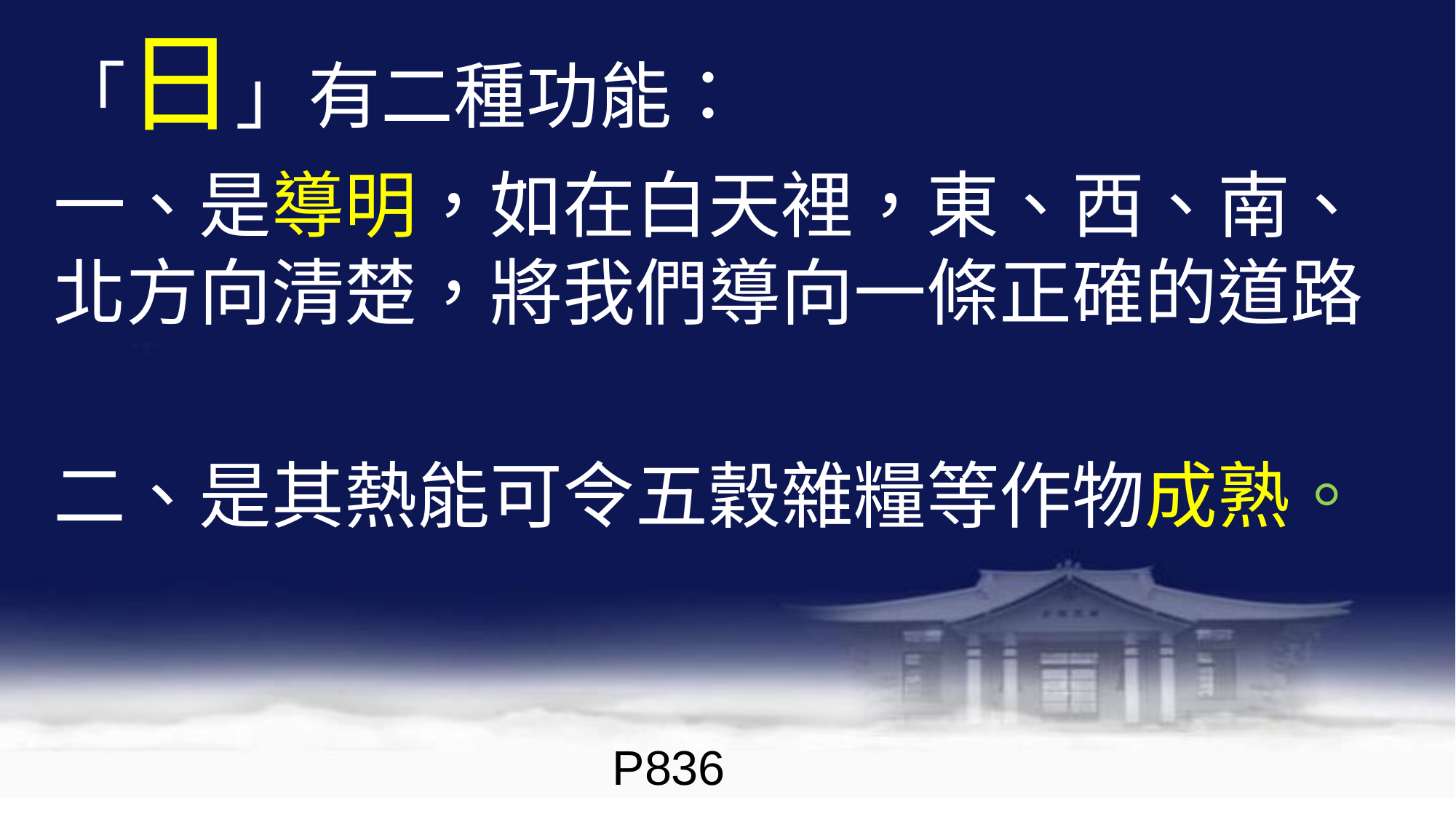

「日」有二種功能：
一、是導明，如在白天裡，東、西、南、北方向清楚，將我們導向一條正確的道路

二、是其熱能可令五穀雜糧等作物成熟。
P836